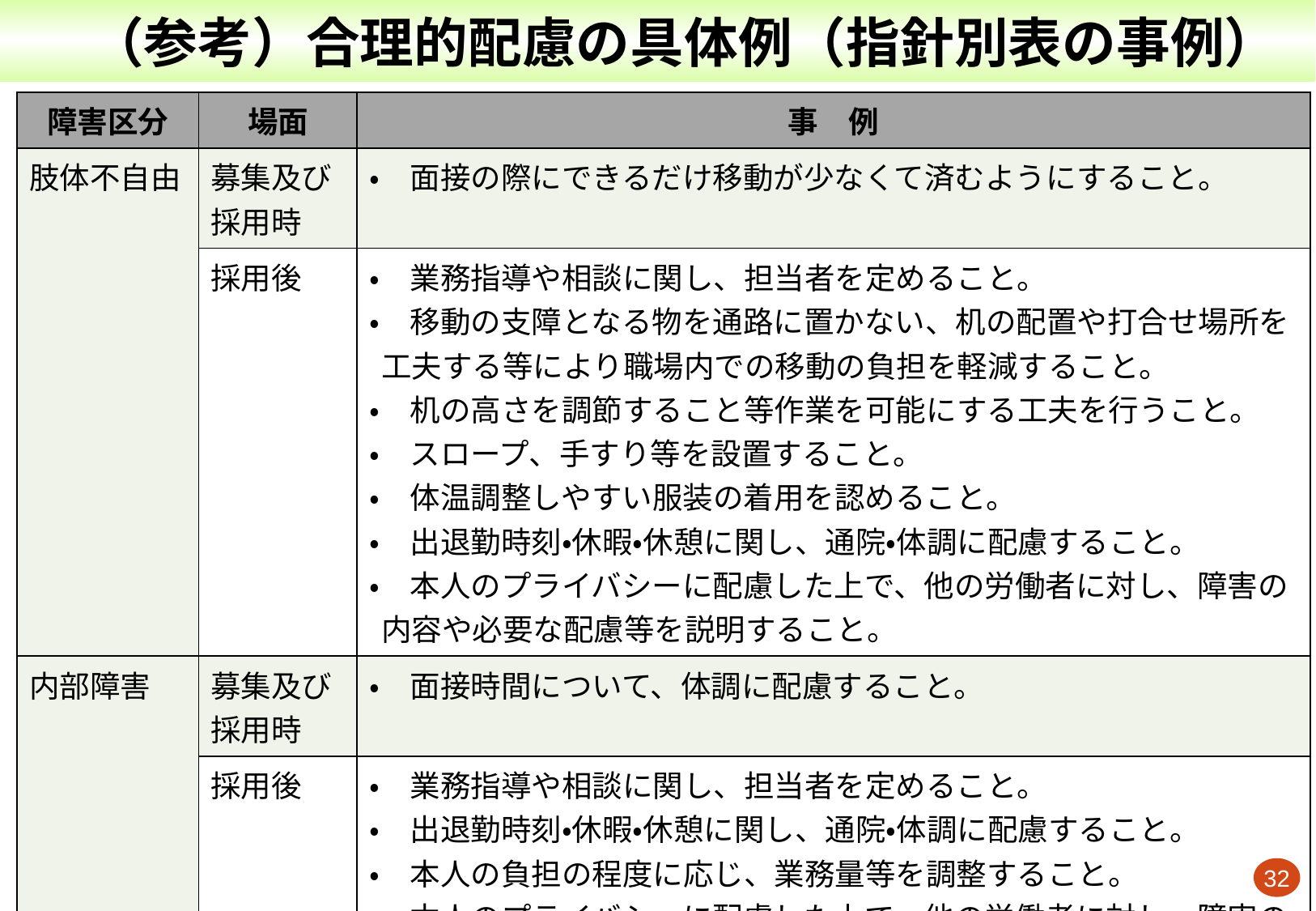

（参考）合理的配慮の具体例（指針別表の事例）
| 障害区分 | 場面 | 事　例 |
| --- | --- | --- |
| 肢体不自由 | 募集及び 採用時 | ・　面接の際にできるだけ移動が少なくて済むようにすること。 |
|  | 採用後 | ・　業務指導や相談に関し、担当者を定めること。 ・　移動の支障となる物を通路に置かない、机の配置や打合せ場所を工夫する等により職場内での移動の負担を軽減すること。 ・　机の高さを調節すること等作業を可能にする工夫を行うこと。 ・　スロープ、手すり等を設置すること。 ・　体温調整しやすい服装の着用を認めること。 ・　出退勤時刻・休暇・休憩に関し、通院・体調に配慮すること。 ・　本人のプライバシーに配慮した上で、他の労働者に対し、障害の内容や必要な配慮等を説明すること。 |
| 内部障害 | 募集及び 採用時 | ・　面接時間について、体調に配慮すること。 |
|  | 採用後 | ・　業務指導や相談に関し、担当者を定めること。 ・　出退勤時刻・休暇・休憩に関し、通院・体調に配慮すること。 ・　本人の負担の程度に応じ、業務量等を調整すること。 ・　本人のプライバシーに配慮した上で、他の労働者に対し、障害の内容や必要な配慮等を説明すること。 |
32